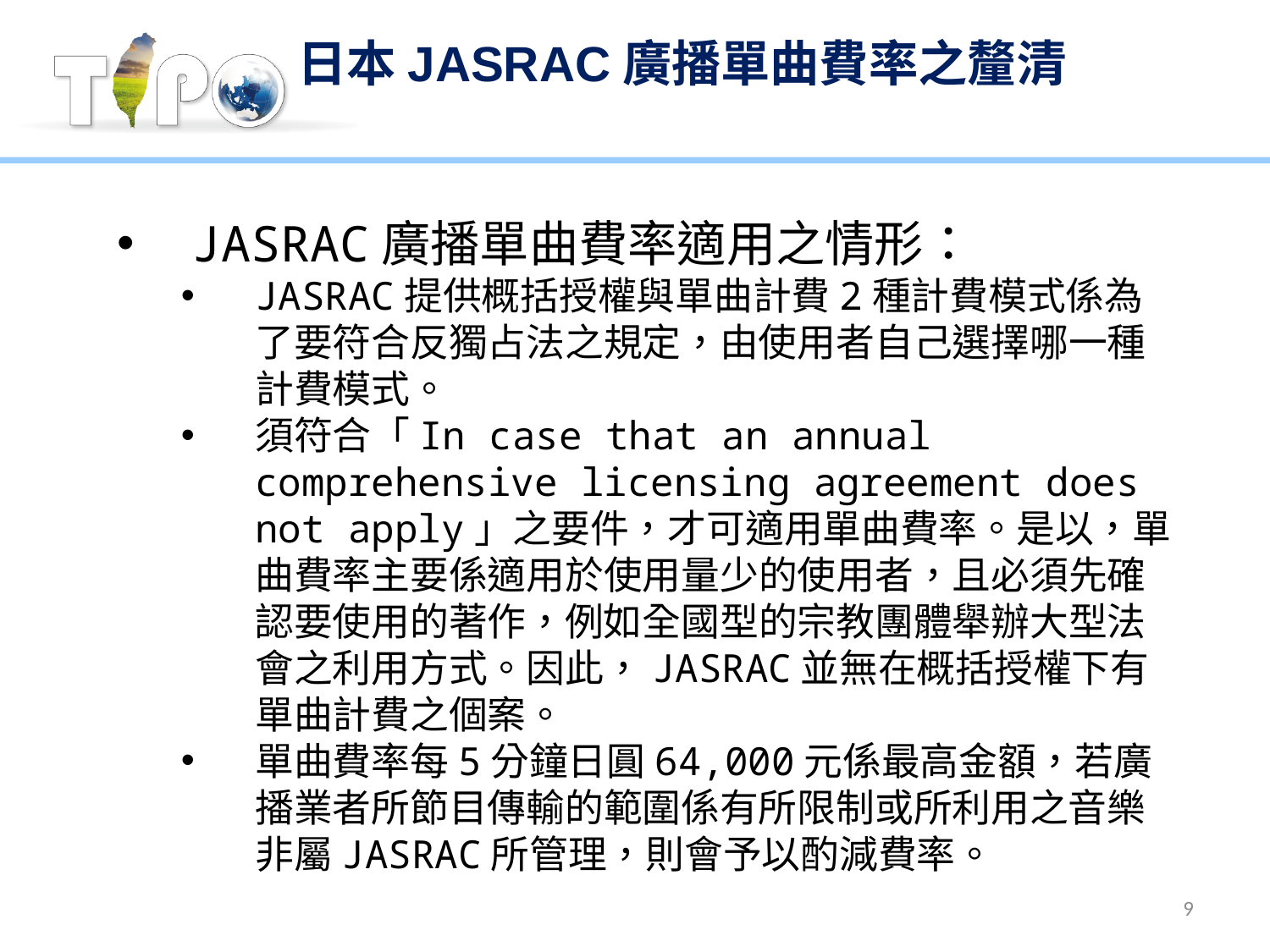

# 日本JASRAC廣播單曲費率之釐清
JASRAC廣播單曲費率適用之情形：
JASRAC提供概括授權與單曲計費2種計費模式係為了要符合反獨占法之規定，由使用者自己選擇哪一種計費模式。
須符合「In case that an annual comprehensive licensing agreement does not apply」之要件，才可適用單曲費率。是以，單曲費率主要係適用於使用量少的使用者，且必須先確認要使用的著作，例如全國型的宗教團體舉辦大型法會之利用方式。因此，JASRAC並無在概括授權下有單曲計費之個案。
單曲費率每5分鐘日圓64,000元係最高金額，若廣播業者所節目傳輸的範圍係有所限制或所利用之音樂非屬JASRAC所管理，則會予以酌減費率。
9